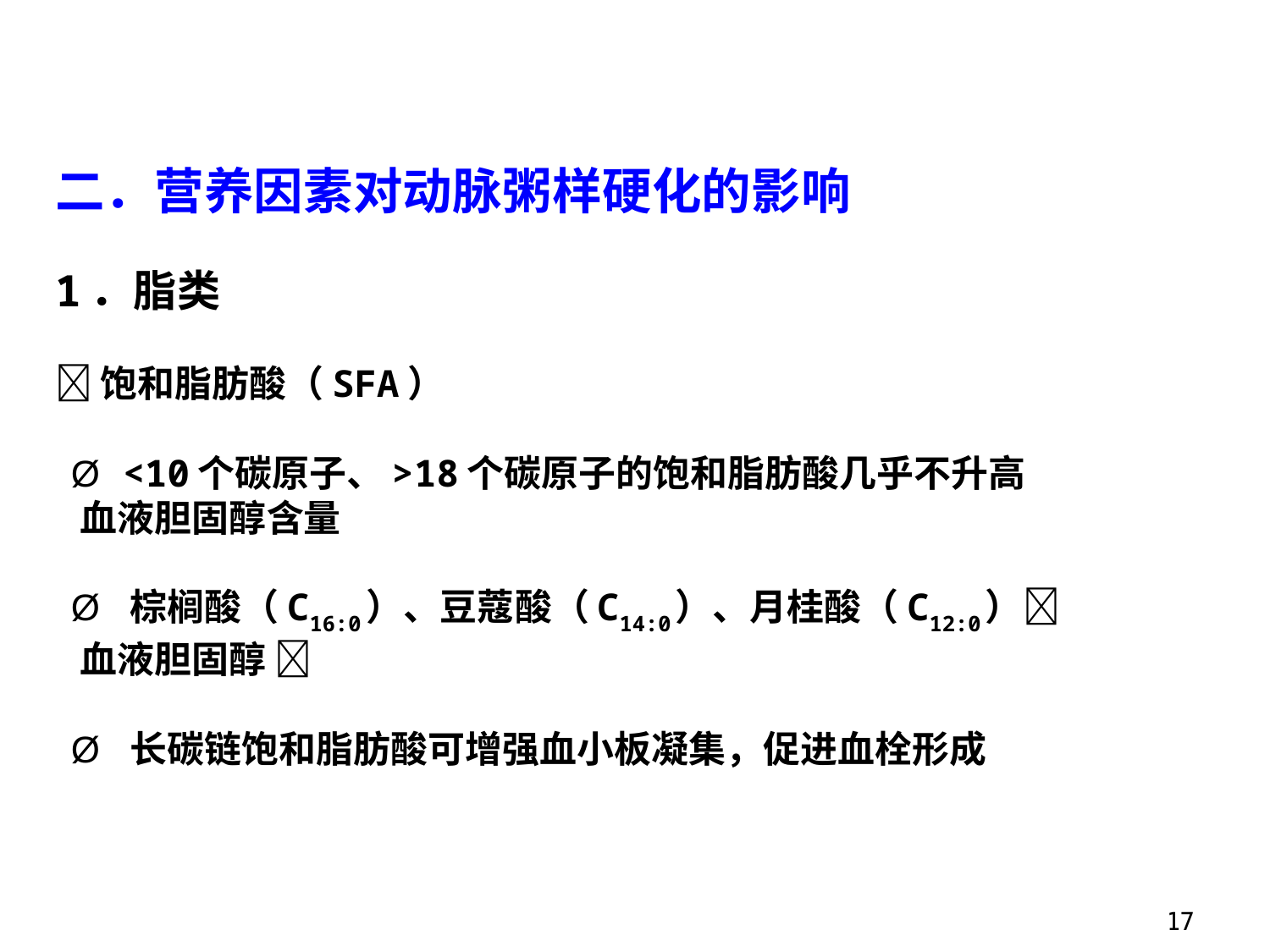

二．营养因素对动脉粥样硬化的影响
1．脂类
• 饱和脂肪酸（SFA）
 Ø <10个碳原子、>18个碳原子的饱和脂肪酸几乎不升高
   血液胆固醇含量
 Ø 棕榈酸（C16:0）、豆蔻酸（C14:0）、月桂酸（C12:0）→
   血液胆固醇 ↑
 Ø 长碳链饱和脂肪酸可增强血小板凝集，促进血栓形成

17